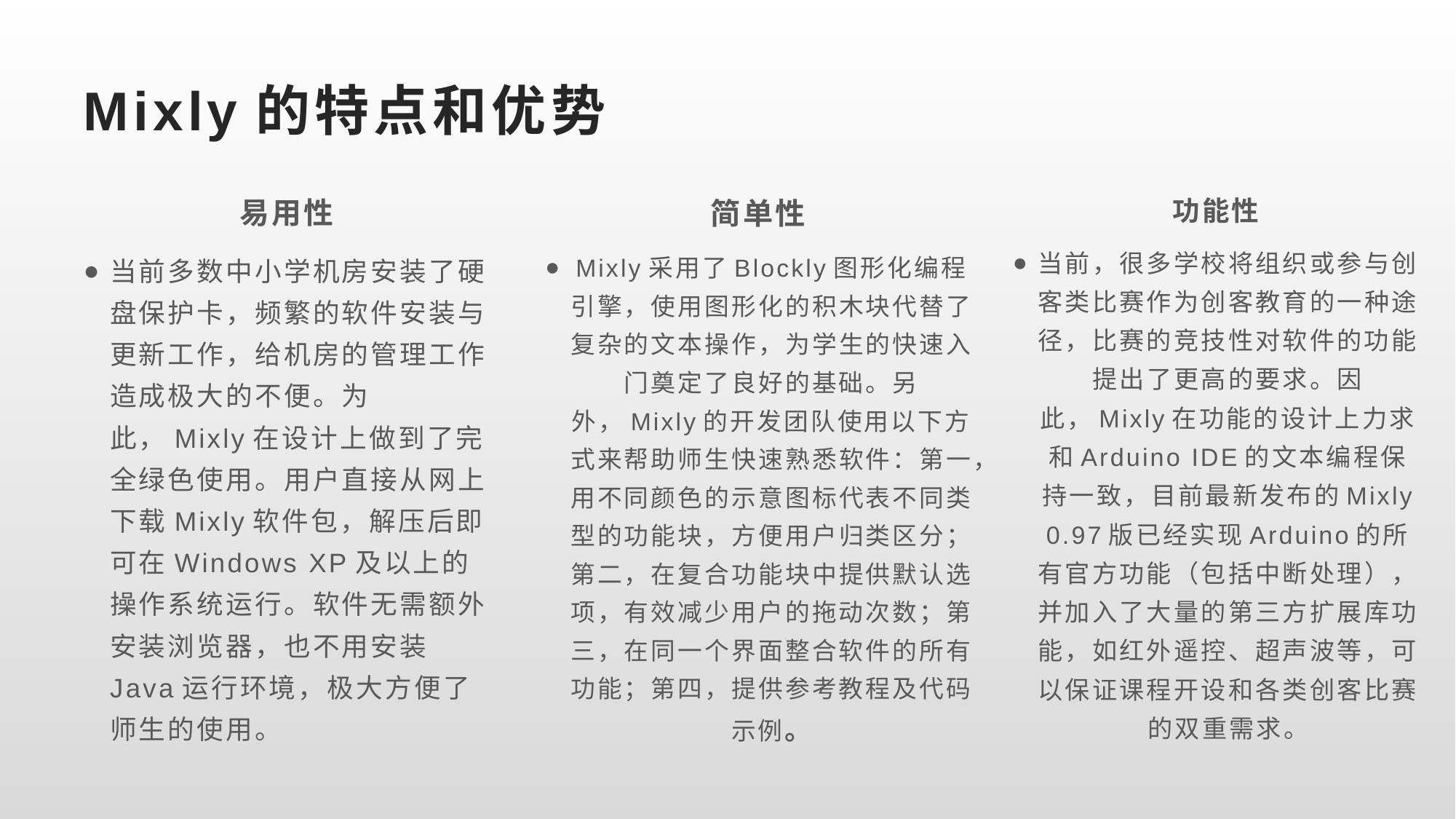

# Mixly的特点和优势
易用性
当前多数中小学机房安装了硬盘保护卡，频繁的软件安装与更新工作，给机房的管理工作造成极大的不便。为此，Mixly在设计上做到了完全绿色使用。用户直接从网上下载Mixly软件包，解压后即可在Windows XP及以上的操作系统运行。软件无需额外安装浏览器，也不用安装Java运行环境，极大方便了师生的使用。
简单性
Mixly采用了Blockly图形化编程引擎，使用图形化的积木块代替了复杂的文本操作，为学生的快速入门奠定了良好的基础。另外，Mixly的开发团队使用以下方式来帮助师生快速熟悉软件：第一，用不同颜色的示意图标代表不同类型的功能块，方便用户归类区分；第二，在复合功能块中提供默认选项，有效减少用户的拖动次数；第三，在同一个界面整合软件的所有功能；第四，提供参考教程及代码示例。
功能性
当前，很多学校将组织或参与创客类比赛作为创客教育的一种途径，比赛的竞技性对软件的功能提出了更高的要求。因此，Mixly在功能的设计上力求和Arduino IDE的文本编程保持一致，目前最新发布的Mixly 0.97版已经实现Arduino的所有官方功能（包括中断处理），并加入了大量的第三方扩展库功能，如红外遥控、超声波等，可以保证课程开设和各类创客比赛的双重需求。